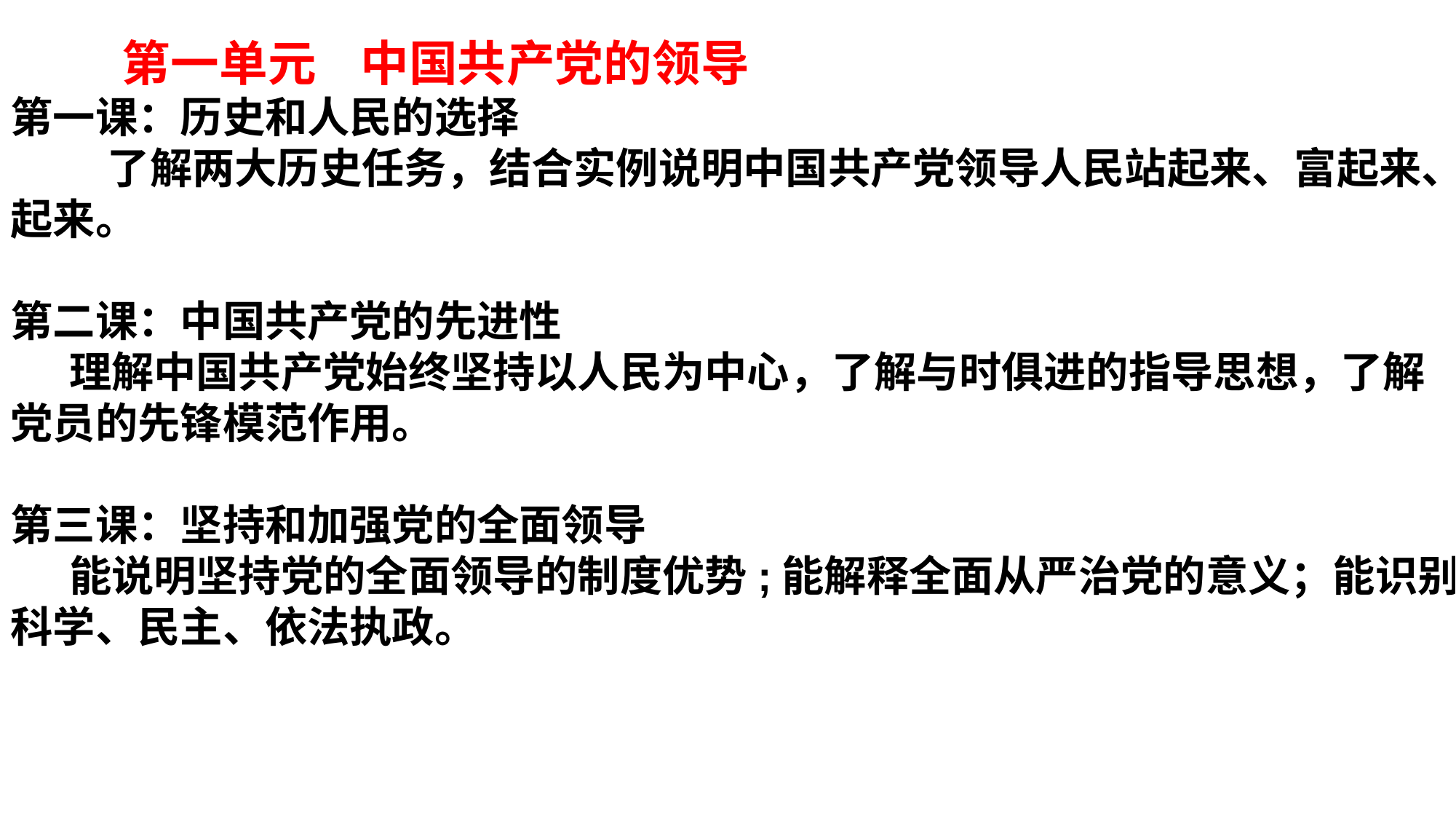

第一单元    中国共产党的领导
第一课：历史和人民的选择
         了解两大历史任务，结合实例说明中国共产党领导人民站起来、富起来、强起来。

第二课：中国共产党的先进性
     理解中国共产党始终坚持以人民为中心，了解与时俱进的指导思想，了解
党员的先锋模范作用。

第三课：坚持和加强党的全面领导
     能说明坚持党的全面领导的制度优势;能解释全面从严治党的意义；能识别
科学、民主、依法执政。